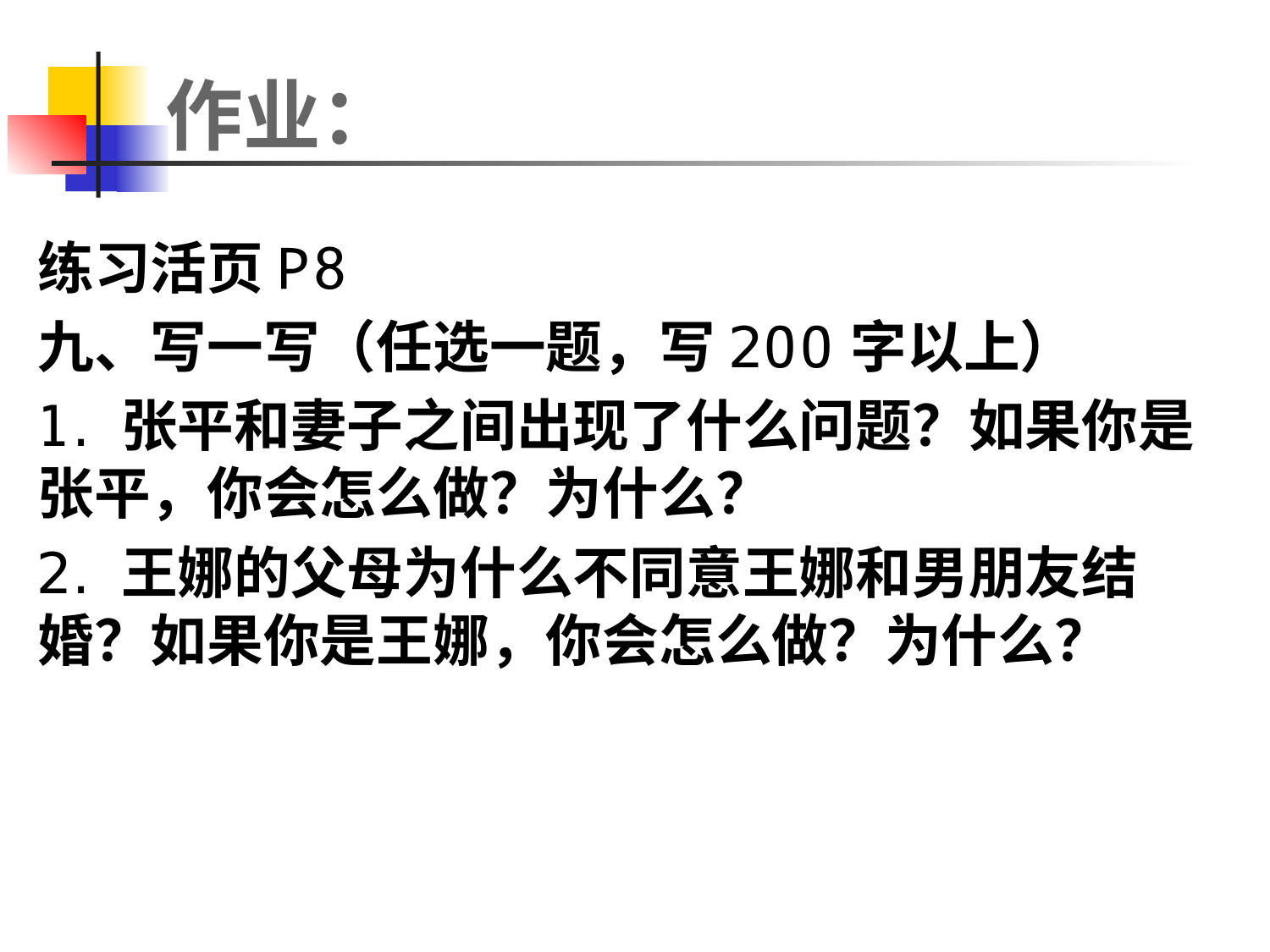

# 作业：
练习活页P8
九、写一写（任选一题，写200字以上）
1. 张平和妻子之间出现了什么问题？如果你是张平，你会怎么做？为什么？
2. 王娜的父母为什么不同意王娜和男朋友结婚？如果你是王娜，你会怎么做？为什么？